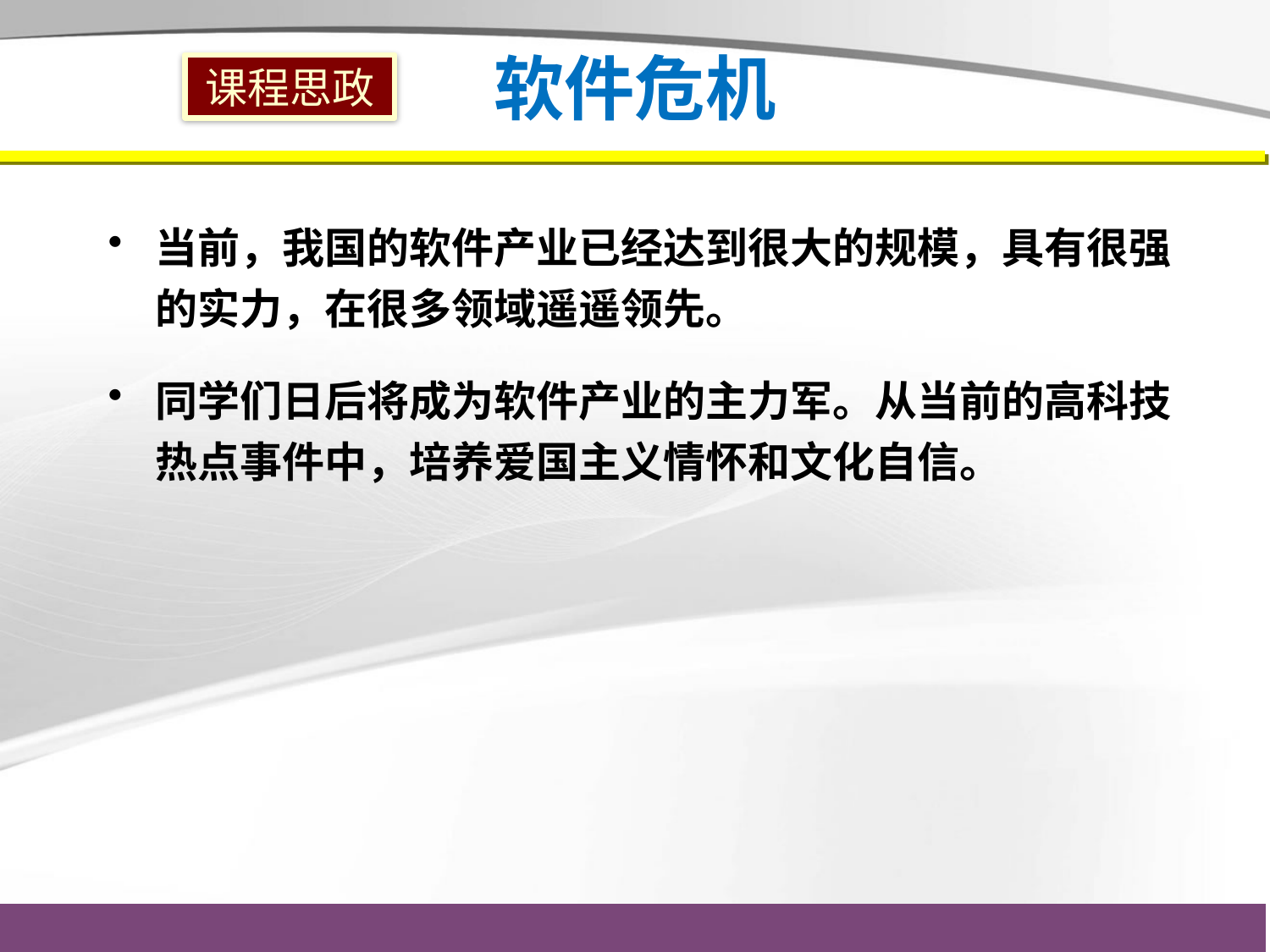

# 软件危机
课程思政
当前，我国的软件产业已经达到很大的规模，具有很强的实力，在很多领域遥遥领先。
同学们日后将成为软件产业的主力军。从当前的高科技热点事件中，培养爱国主义情怀和文化自信。